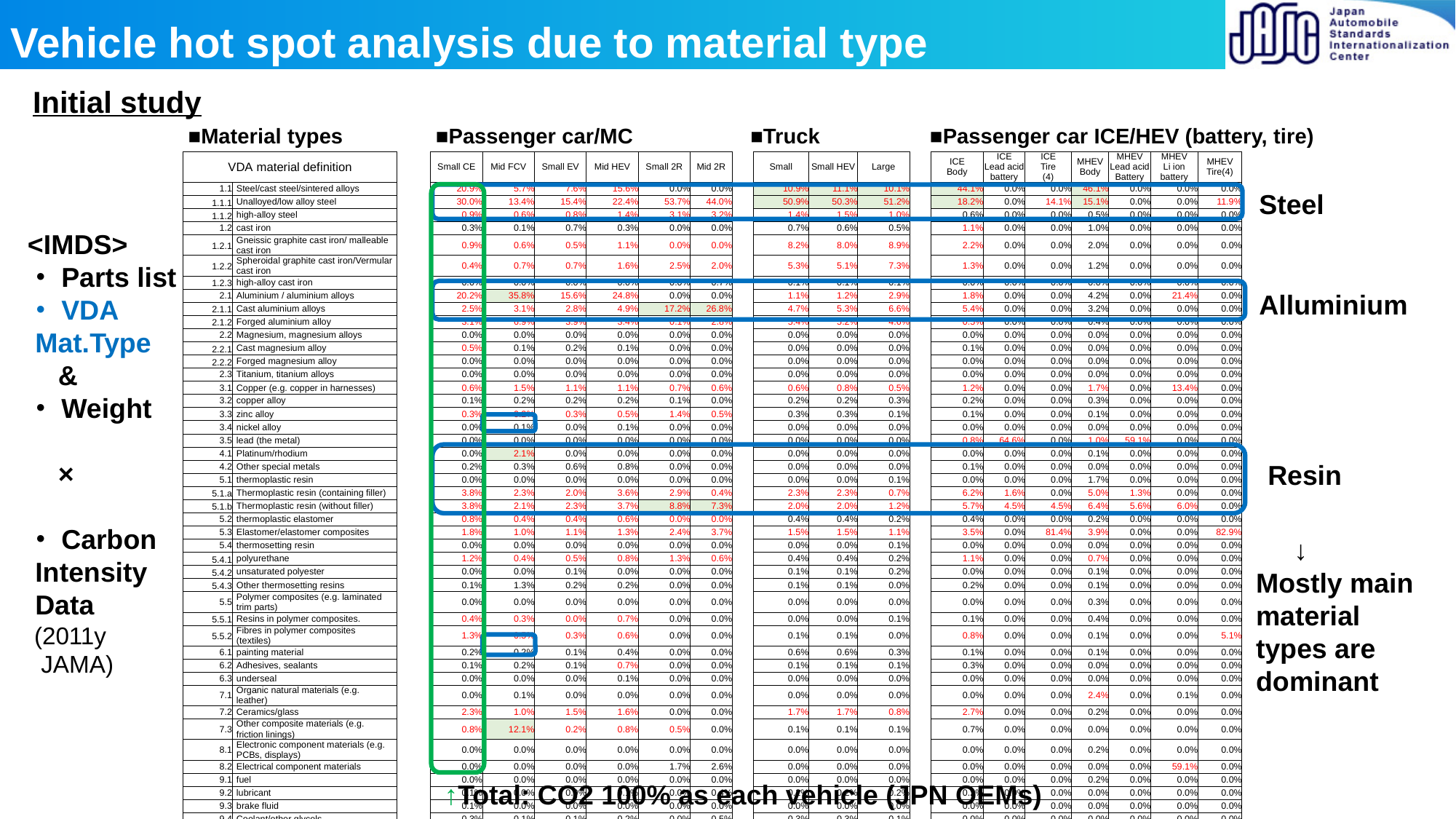

# Vehicle hot spot analysis due to material type
Initial study
■Material types
■Passenger car/MC
■Truck
■Passenger car ICE/HEV (battery, tire)
|  |  |  |  |  |  |  |  |  |  |  |  |  |  |  |  |  |  |  |  |  |
| --- | --- | --- | --- | --- | --- | --- | --- | --- | --- | --- | --- | --- | --- | --- | --- | --- | --- | --- | --- | --- |
| VDA material definition | VDA classification |  | Small CE | Mid FCV | Small EV | Mid HEV | Small 2R | Mid 2R |  | Small | Small HEV | Large |  | ICE Body | ICE Lead acid battery | ICE Tire (4) | MHEV Body | MHEV Lead acid Battery | MHEV Li ion battery | MHEV Tire(4) |
| 1.1 | Steel/cast steel/sintered alloys |  | 20.9% | 5.7% | 7.6% | 15.6% | 0.0% | 0.0% |  | 10.9% | 11.1% | 10.1% |  | 44.1% | 0.0% | 0.0% | 46.1% | 0.0% | 0.0% | 0.0% |
| 1.1.1 | Unalloyed/low alloy steel |  | 30.0% | 13.4% | 15.4% | 22.4% | 53.7% | 44.0% |  | 50.9% | 50.3% | 51.2% |  | 18.2% | 0.0% | 14.1% | 15.1% | 0.0% | 0.0% | 11.9% |
| 1.1.2 | high-alloy steel |  | 0.9% | 0.6% | 0.8% | 1.4% | 3.1% | 3.2% |  | 1.4% | 1.5% | 1.0% |  | 0.6% | 0.0% | 0.0% | 0.5% | 0.0% | 0.0% | 0.0% |
| 1.2 | cast iron |  | 0.3% | 0.1% | 0.7% | 0.3% | 0.0% | 0.0% |  | 0.7% | 0.6% | 0.5% |  | 1.1% | 0.0% | 0.0% | 1.0% | 0.0% | 0.0% | 0.0% |
| 1.2.1 | Gneissic graphite cast iron/ malleable cast iron |  | 0.9% | 0.6% | 0.5% | 1.1% | 0.0% | 0.0% |  | 8.2% | 8.0% | 8.9% |  | 2.2% | 0.0% | 0.0% | 2.0% | 0.0% | 0.0% | 0.0% |
| 1.2.2 | Spheroidal graphite cast iron/Vermular cast iron |  | 0.4% | 0.7% | 0.7% | 1.6% | 2.5% | 2.0% |  | 5.3% | 5.1% | 7.3% |  | 1.3% | 0.0% | 0.0% | 1.2% | 0.0% | 0.0% | 0.0% |
| 1.2.3 | high-alloy cast iron |  | 0.0% | 0.0% | 0.0% | 0.0% | 0.0% | 0.7% |  | 0.1% | 0.1% | 0.1% |  | 0.0% | 0.0% | 0.0% | 0.0% | 0.0% | 0.0% | 0.0% |
| 2.1 | Aluminium / aluminium alloys |  | 20.2% | 35.8% | 15.6% | 24.8% | 0.0% | 0.0% |  | 1.1% | 1.2% | 2.9% |  | 1.8% | 0.0% | 0.0% | 4.2% | 0.0% | 21.4% | 0.0% |
| 2.1.1 | Cast aluminium alloys |  | 2.5% | 3.1% | 2.8% | 4.9% | 17.2% | 26.8% |  | 4.7% | 5.3% | 6.6% |  | 5.4% | 0.0% | 0.0% | 3.2% | 0.0% | 0.0% | 0.0% |
| 2.1.2 | Forged aluminium alloy |  | 3.1% | 6.9% | 3.9% | 3.4% | 0.1% | 2.8% |  | 5.4% | 5.2% | 4.6% |  | 0.5% | 0.0% | 0.0% | 0.4% | 0.0% | 0.0% | 0.0% |
| 2.2 | Magnesium, magnesium alloys |  | 0.0% | 0.0% | 0.0% | 0.0% | 0.0% | 0.0% |  | 0.0% | 0.0% | 0.0% |  | 0.0% | 0.0% | 0.0% | 0.0% | 0.0% | 0.0% | 0.0% |
| 2.2.1 | Cast magnesium alloy |  | 0.5% | 0.1% | 0.2% | 0.1% | 0.0% | 0.0% |  | 0.0% | 0.0% | 0.0% |  | 0.1% | 0.0% | 0.0% | 0.0% | 0.0% | 0.0% | 0.0% |
| 2.2.2 | Forged magnesium alloy |  | 0.0% | 0.0% | 0.0% | 0.0% | 0.0% | 0.0% |  | 0.0% | 0.0% | 0.0% |  | 0.0% | 0.0% | 0.0% | 0.0% | 0.0% | 0.0% | 0.0% |
| 2.3 | Titanium, titanium alloys |  | 0.0% | 0.0% | 0.0% | 0.0% | 0.0% | 0.0% |  | 0.0% | 0.0% | 0.0% |  | 0.0% | 0.0% | 0.0% | 0.0% | 0.0% | 0.0% | 0.0% |
| 3.1 | Copper (e.g. copper in harnesses) |  | 0.6% | 1.5% | 1.1% | 1.1% | 0.7% | 0.6% |  | 0.6% | 0.8% | 0.5% |  | 1.2% | 0.0% | 0.0% | 1.7% | 0.0% | 13.4% | 0.0% |
| 3.2 | copper alloy |  | 0.1% | 0.2% | 0.2% | 0.2% | 0.1% | 0.0% |  | 0.2% | 0.2% | 0.3% |  | 0.2% | 0.0% | 0.0% | 0.3% | 0.0% | 0.0% | 0.0% |
| 3.3 | zinc alloy |  | 0.3% | 0.2% | 0.3% | 0.5% | 1.4% | 0.5% |  | 0.3% | 0.3% | 0.1% |  | 0.1% | 0.0% | 0.0% | 0.1% | 0.0% | 0.0% | 0.0% |
| 3.4 | nickel alloy |  | 0.0% | 0.1% | 0.0% | 0.1% | 0.0% | 0.0% |  | 0.0% | 0.0% | 0.0% |  | 0.0% | 0.0% | 0.0% | 0.0% | 0.0% | 0.0% | 0.0% |
| 3.5 | lead (the metal) |  | 0.0% | 0.0% | 0.0% | 0.0% | 0.0% | 0.0% |  | 0.0% | 0.0% | 0.0% |  | 0.8% | 64.6% | 0.0% | 1.0% | 59.1% | 0.0% | 0.0% |
| 4.1 | Platinum/rhodium |  | 0.0% | 2.1% | 0.0% | 0.0% | 0.0% | 0.0% |  | 0.0% | 0.0% | 0.0% |  | 0.0% | 0.0% | 0.0% | 0.1% | 0.0% | 0.0% | 0.0% |
| 4.2 | Other special metals |  | 0.2% | 0.3% | 0.6% | 0.8% | 0.0% | 0.0% |  | 0.0% | 0.0% | 0.0% |  | 0.1% | 0.0% | 0.0% | 0.0% | 0.0% | 0.0% | 0.0% |
| 5.1 | thermoplastic resin |  | 0.0% | 0.0% | 0.0% | 0.0% | 0.0% | 0.0% |  | 0.0% | 0.0% | 0.1% |  | 0.0% | 0.0% | 0.0% | 1.7% | 0.0% | 0.0% | 0.0% |
| 5.1.a | Thermoplastic resin (containing filler) |  | 3.8% | 2.3% | 2.0% | 3.6% | 2.9% | 0.4% |  | 2.3% | 2.3% | 0.7% |  | 6.2% | 1.6% | 0.0% | 5.0% | 1.3% | 0.0% | 0.0% |
| 5.1.b | Thermoplastic resin (without filler) |  | 3.8% | 2.1% | 2.3% | 3.7% | 8.8% | 7.3% |  | 2.0% | 2.0% | 1.2% |  | 5.7% | 4.5% | 4.5% | 6.4% | 5.6% | 6.0% | 0.0% |
| 5.2 | thermoplastic elastomer |  | 0.8% | 0.4% | 0.4% | 0.6% | 0.0% | 0.0% |  | 0.4% | 0.4% | 0.2% |  | 0.4% | 0.0% | 0.0% | 0.2% | 0.0% | 0.0% | 0.0% |
| 5.3 | Elastomer/elastomer composites |  | 1.8% | 1.0% | 1.1% | 1.3% | 2.4% | 3.7% |  | 1.5% | 1.5% | 1.1% |  | 3.5% | 0.0% | 81.4% | 3.9% | 0.0% | 0.0% | 82.9% |
| 5.4 | thermosetting resin |  | 0.0% | 0.0% | 0.0% | 0.0% | 0.0% | 0.0% |  | 0.0% | 0.0% | 0.1% |  | 0.0% | 0.0% | 0.0% | 0.0% | 0.0% | 0.0% | 0.0% |
| 5.4.1 | polyurethane |  | 1.2% | 0.4% | 0.5% | 0.8% | 1.3% | 0.6% |  | 0.4% | 0.4% | 0.2% |  | 1.1% | 0.0% | 0.0% | 0.7% | 0.0% | 0.0% | 0.0% |
| 5.4.2 | unsaturated polyester |  | 0.0% | 0.0% | 0.1% | 0.0% | 0.0% | 0.0% |  | 0.1% | 0.1% | 0.2% |  | 0.0% | 0.0% | 0.0% | 0.1% | 0.0% | 0.0% | 0.0% |
| 5.4.3 | Other thermosetting resins |  | 0.1% | 1.3% | 0.2% | 0.2% | 0.0% | 0.0% |  | 0.1% | 0.1% | 0.0% |  | 0.2% | 0.0% | 0.0% | 0.1% | 0.0% | 0.0% | 0.0% |
| 5.5 | Polymer composites (e.g. laminated trim parts) |  | 0.0% | 0.0% | 0.0% | 0.0% | 0.0% | 0.0% |  | 0.0% | 0.0% | 0.0% |  | 0.0% | 0.0% | 0.0% | 0.3% | 0.0% | 0.0% | 0.0% |
| 5.5.1 | Resins in polymer composites. |  | 0.4% | 0.3% | 0.0% | 0.7% | 0.0% | 0.0% |  | 0.0% | 0.0% | 0.1% |  | 0.1% | 0.0% | 0.0% | 0.4% | 0.0% | 0.0% | 0.0% |
| 5.5.2 | Fibres in polymer composites (textiles) |  | 1.3% | 0.5% | 0.3% | 0.6% | 0.0% | 0.0% |  | 0.1% | 0.1% | 0.0% |  | 0.8% | 0.0% | 0.0% | 0.1% | 0.0% | 0.0% | 5.1% |
| 6.1 | painting material |  | 0.2% | 0.2% | 0.1% | 0.4% | 0.0% | 0.0% |  | 0.6% | 0.6% | 0.3% |  | 0.1% | 0.0% | 0.0% | 0.1% | 0.0% | 0.0% | 0.0% |
| 6.2 | Adhesives, sealants |  | 0.1% | 0.2% | 0.1% | 0.7% | 0.0% | 0.0% |  | 0.1% | 0.1% | 0.1% |  | 0.3% | 0.0% | 0.0% | 0.0% | 0.0% | 0.0% | 0.0% |
| 6.3 | underseal |  | 0.0% | 0.0% | 0.0% | 0.1% | 0.0% | 0.0% |  | 0.0% | 0.0% | 0.0% |  | 0.0% | 0.0% | 0.0% | 0.0% | 0.0% | 0.0% | 0.0% |
| 7.1 | Organic natural materials (e.g. leather) |  | 0.0% | 0.1% | 0.0% | 0.0% | 0.0% | 0.0% |  | 0.0% | 0.0% | 0.0% |  | 0.0% | 0.0% | 0.0% | 2.4% | 0.0% | 0.1% | 0.0% |
| 7.2 | Ceramics/glass |  | 2.3% | 1.0% | 1.5% | 1.6% | 0.0% | 0.0% |  | 1.7% | 1.7% | 0.8% |  | 2.7% | 0.0% | 0.0% | 0.2% | 0.0% | 0.0% | 0.0% |
| 7.3 | Other composite materials (e.g. friction linings) |  | 0.8% | 12.1% | 0.2% | 0.8% | 0.5% | 0.0% |  | 0.1% | 0.1% | 0.1% |  | 0.7% | 0.0% | 0.0% | 0.0% | 0.0% | 0.0% | 0.0% |
| 8.1 | Electronic component materials (e.g. PCBs, displays) |  | 0.0% | 0.0% | 0.0% | 0.0% | 0.0% | 0.0% |  | 0.0% | 0.0% | 0.0% |  | 0.0% | 0.0% | 0.0% | 0.2% | 0.0% | 0.0% | 0.0% |
| 8.2 | Electrical component materials |  | 0.0% | 0.0% | 0.0% | 0.0% | 1.7% | 2.6% |  | 0.0% | 0.0% | 0.0% |  | 0.0% | 0.0% | 0.0% | 0.0% | 0.0% | 59.1% | 0.0% |
| 9.1 | fuel |  | 0.0% | 0.0% | 0.0% | 0.0% | 0.0% | 0.0% |  | 0.0% | 0.0% | 0.0% |  | 0.0% | 0.0% | 0.0% | 0.2% | 0.0% | 0.0% | 0.0% |
| 9.2 | lubricant |  | 0.1% | 0.0% | 0.0% | 0.1% | 0.0% | 0.4% |  | 0.2% | 0.2% | 0.2% |  | 0.2% | 0.0% | 0.0% | 0.0% | 0.0% | 0.0% | 0.0% |
| 9.3 | brake fluid |  | 0.1% | 0.0% | 0.0% | 0.0% | 0.0% | 0.0% |  | 0.0% | 0.0% | 0.0% |  | 0.0% | 0.0% | 0.0% | 0.0% | 0.0% | 0.0% | 0.0% |
| 9.4 | Coolant/other glycols |  | 0.3% | 0.1% | 0.1% | 0.2% | 0.0% | 0.5% |  | 0.3% | 0.3% | 0.1% |  | 0.0% | 0.0% | 0.0% | 0.0% | 0.0% | 0.0% | 0.0% |
| 9.5 | refrigerant |  | 0.1% | 0.0% | 0.0% | 0.0% | 0.0% | 0.0% |  | 0.0% | 0.0% | 0.0% |  | 0.0% | 0.0% | 0.0% | 0.6% | 0.0% | 0.0% | 0.0% |
| 9.6 | Washer fluid, battery fluid |  | 0.0% | 0.0% | 0.0% | 0.0% | 0.0% | 0.0% |  | 0.1% | 0.1% | 0.0% |  | 0.4% | 29.3% | 0.0% | 0.0% | 34.0% | 0.0% | 0.0% |
| 9.7 | preservative |  | 0.0% | 0.0% | 0.0% | 0.0% | 0.0% | 0.0% |  | 0.0% | 0.0% | 0.0% |  | 0.0% | 0.0% | 0.0% | 0.0% | 0.0% | 0.0% | 0.0% |
| 9.8 | Other fuels and replenishers |  | 0.1% | 0.0% | 0.1% | 0.1% | 0.0% | 0.0% |  | 0.4% | 0.4% | 0.2% |  | 0.0% | 0.0% | 0.0% | 0.0% | 0.0% | 0.0% | 0.0% |
|  |  |  |  |  |  |  |  |  |  |  |  |  |  |  |  |  |  |  |  |  |
Steel

<IMDS>
・Parts list
・VDA
 Mat.Type
    &
・Weight

    ×

・Carbon
 Intensity
 Data
 (2011y
  JAMA)

Alluminium

Resin
     ↓
Mostly main material types are dominant

↑Total: CO2 100% as each vehicle (JPN OEMs)